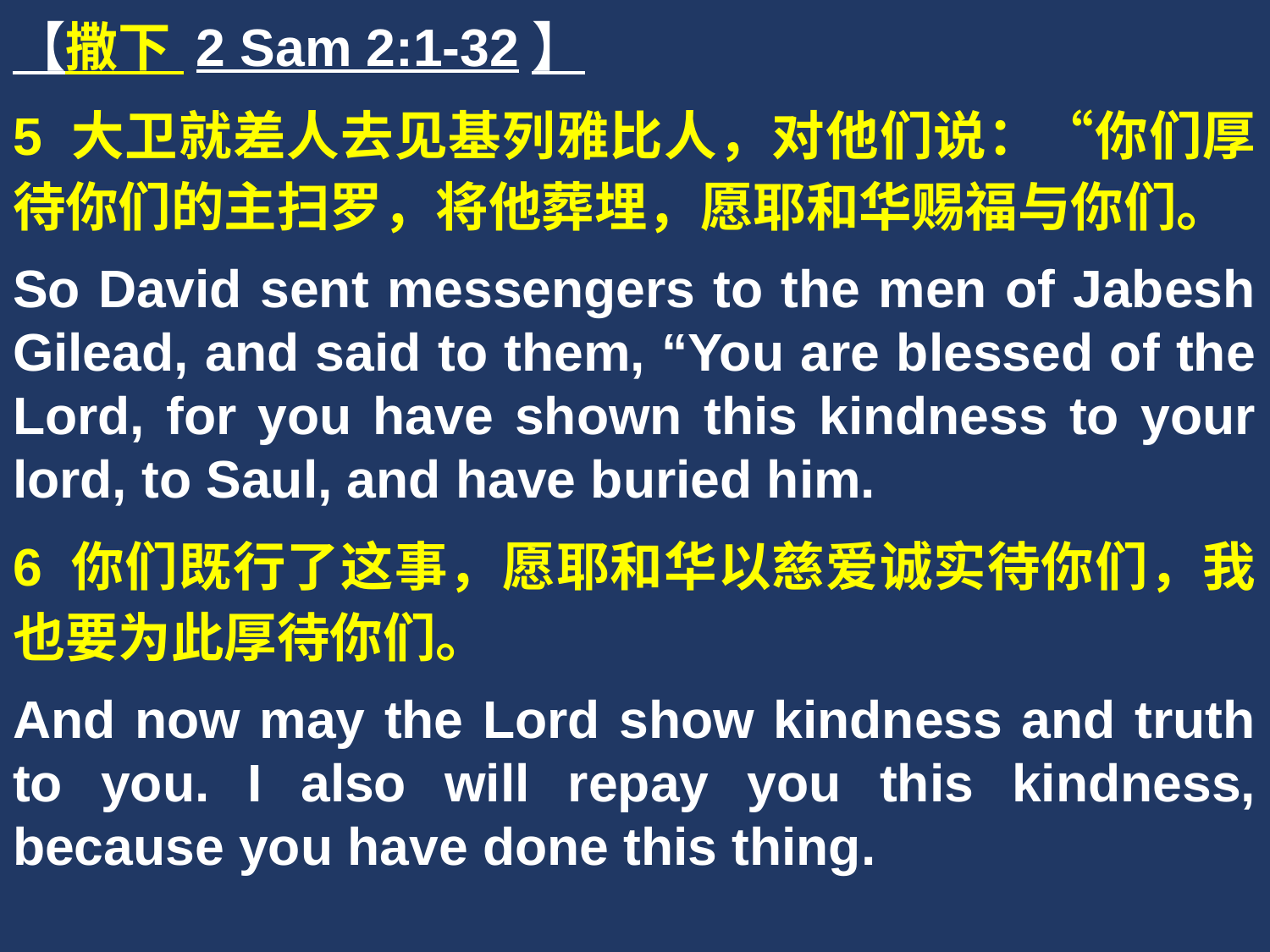

【撒下 2 Sam 2:1-32】
5 大卫就差人去见基列雅比人，对他们说：“你们厚待你们的主扫罗，将他葬埋，愿耶和华赐福与你们。
So David sent messengers to the men of Jabesh Gilead, and said to them, “You are blessed of the Lord, for you have shown this kindness to your lord, to Saul, and have buried him.
6 你们既行了这事，愿耶和华以慈爱诚实待你们，我也要为此厚待你们。
And now may the Lord show kindness and truth to you. I also will repay you this kindness, because you have done this thing.